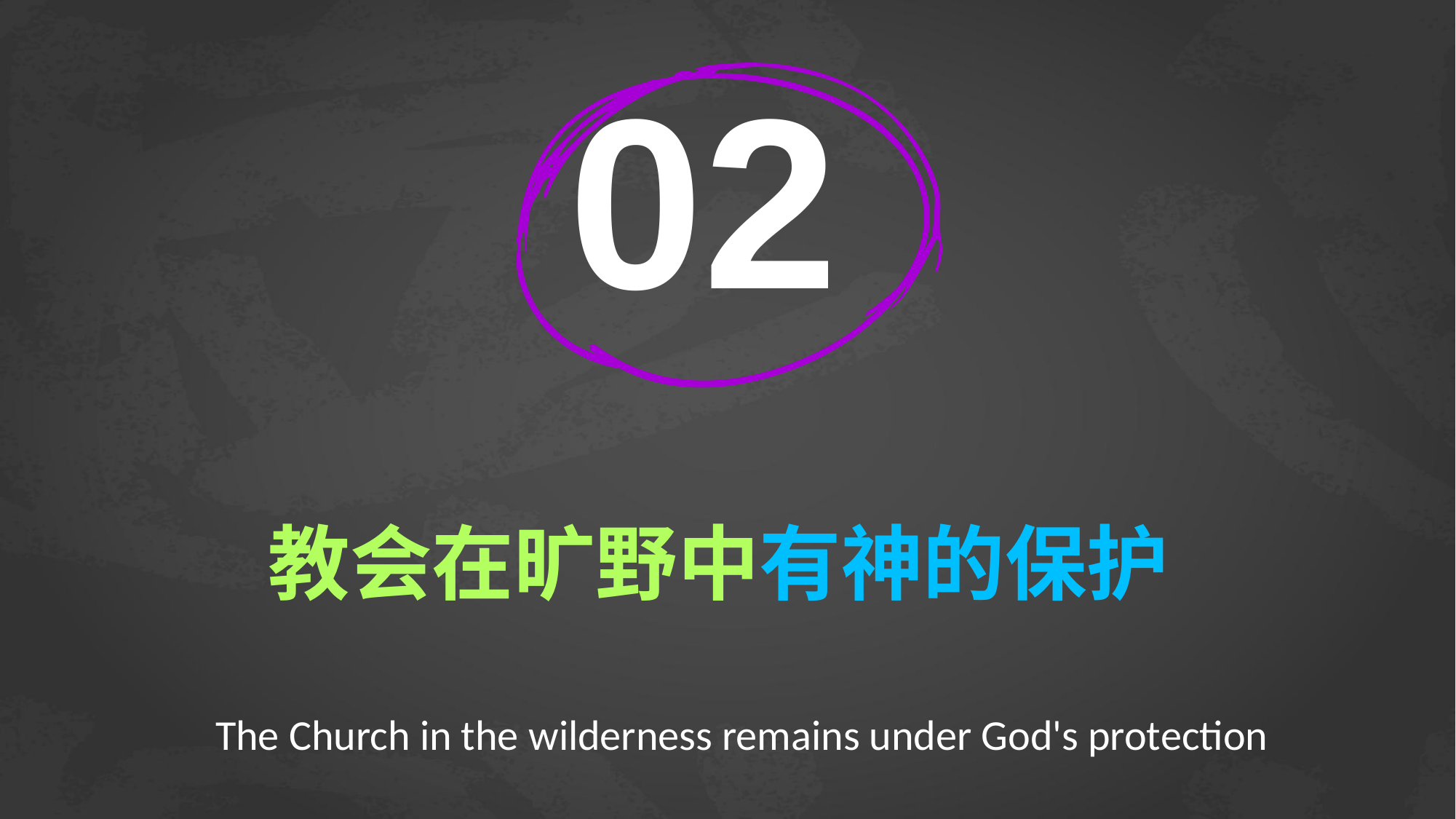

02
# 教会在旷野中有神的保护
The Church in the wilderness remains under God's protection